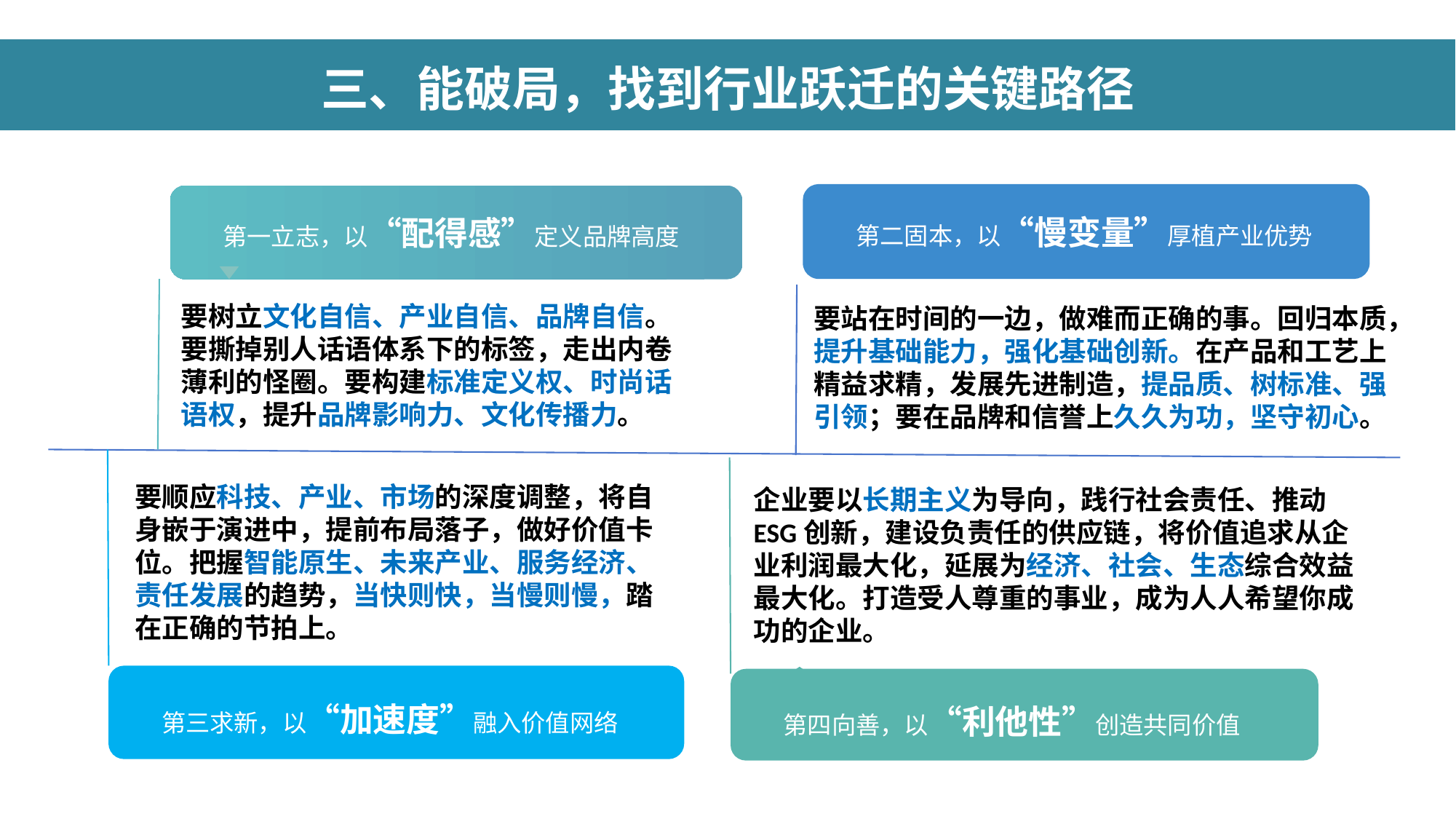

三、能破局，找到行业跃迁的关键路径

第二固本，以“慢变量”厚植产业优势

第一立志，以“配得感”定义品牌高度

要树立文化自信、产业自信、品牌自信。要撕掉别人话语体系下的标签，走出内卷薄利的怪圈。要构建标准定义权、时尚话语权，提升品牌影响力、文化传播力。
要站在时间的一边，做难而正确的事。回归本质，提升基础能力，强化基础创新。在产品和工艺上精益求精，发展先进制造，提品质、树标准、强引领；要在品牌和信誉上久久为功，坚守初心。
要顺应科技、产业、市场的深度调整，将自身嵌于演进中，提前布局落子，做好价值卡位。把握智能原生、未来产业、服务经济、责任发展的趋势，当快则快，当慢则慢，踏在正确的节拍上。
企业要以长期主义为导向，践行社会责任、推动ESG创新，建设负责任的供应链，将价值追求从企业利润最大化，延展为经济、社会、生态综合效益最大化。打造受人尊重的事业，成为人人希望你成功的企业。
第三求新，以“加速度”融入价值网络

第四向善，以“利他性”创造共同价值